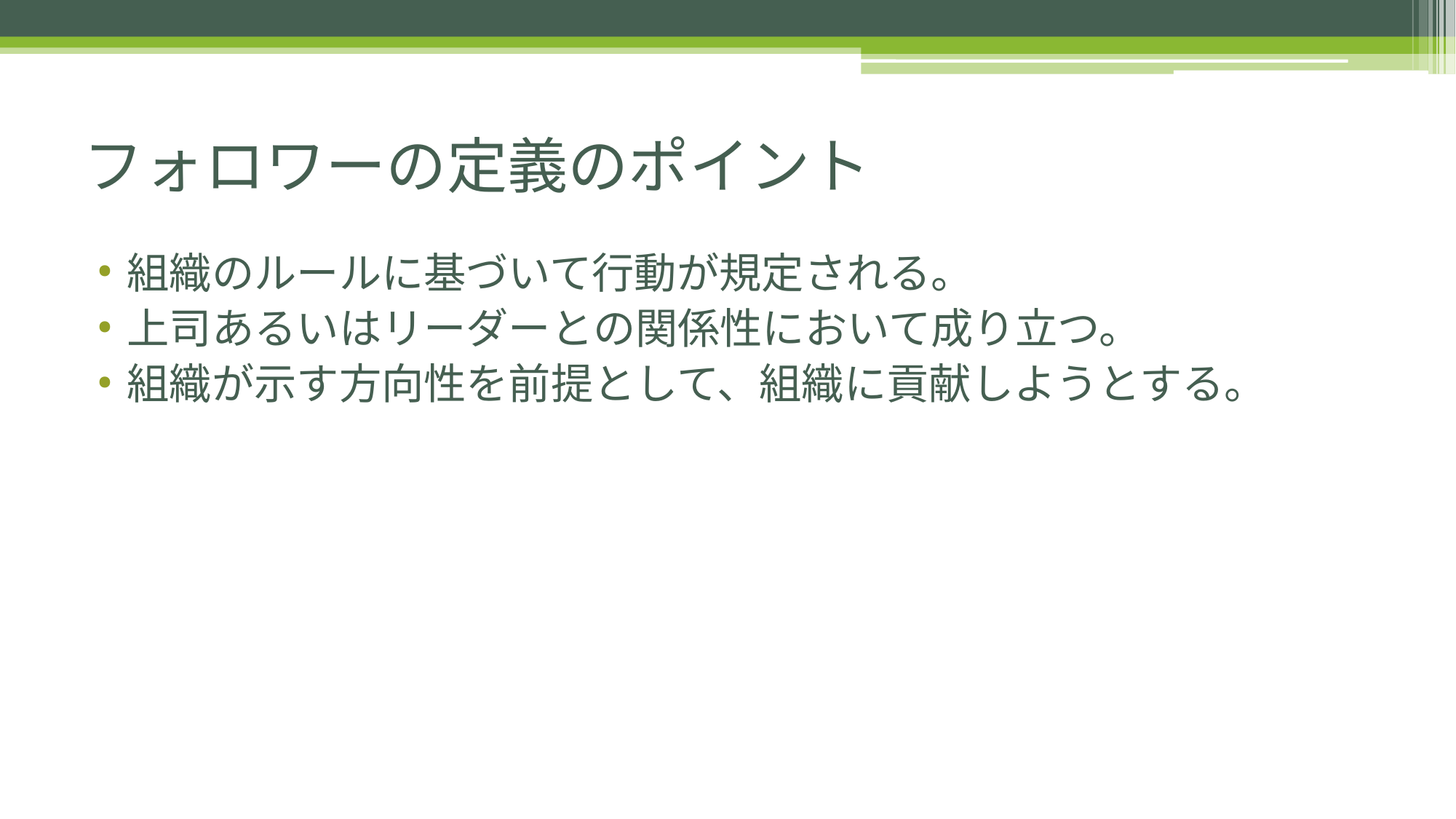

# フォロワーの定義のポイント
組織のルールに基づいて行動が規定される。
上司あるいはリーダーとの関係性において成り立つ。
組織が示す方向性を前提として、組織に貢献しようとする。